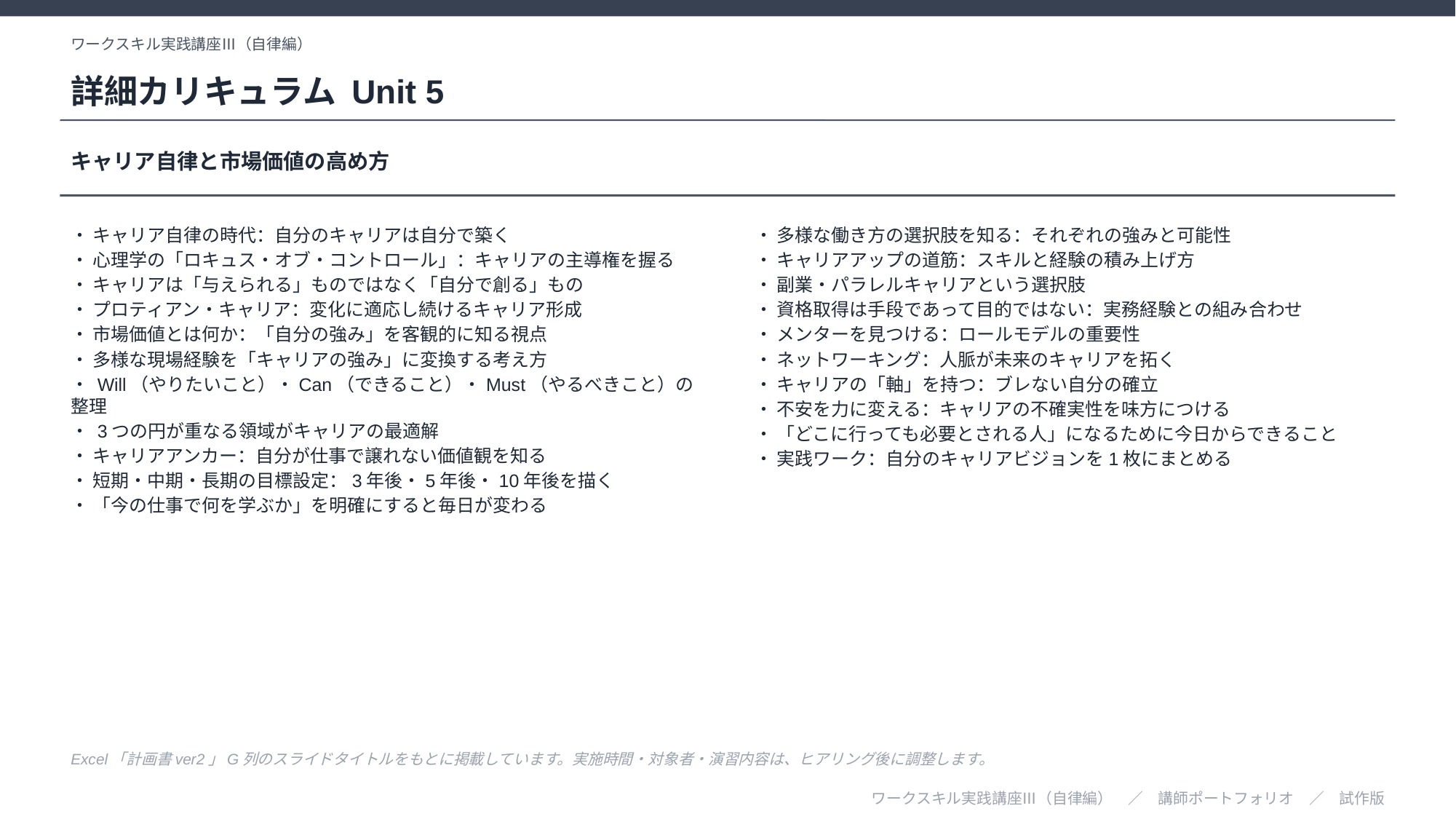

ワークスキル実践講座Ⅲ（自律編）
詳細カリキュラム Unit 5

キャリア自律と市場価値の高め方

・ キャリア自律の時代：自分のキャリアは自分で築く
・ 心理学の「ロキュス・オブ・コントロール」：キャリアの主導権を握る
・ キャリアは「与えられる」ものではなく「自分で創る」もの
・ プロティアン・キャリア：変化に適応し続けるキャリア形成
・ 市場価値とは何か：「自分の強み」を客観的に知る視点
・ 多様な現場経験を「キャリアの強み」に変換する考え方
・ Will（やりたいこと）・Can（できること）・Must（やるべきこと）の整理
・ 3つの円が重なる領域がキャリアの最適解
・ キャリアアンカー：自分が仕事で譲れない価値観を知る
・ 短期・中期・長期の目標設定：3年後・5年後・10年後を描く
・ 「今の仕事で何を学ぶか」を明確にすると毎日が変わる
・ 多様な働き方の選択肢を知る：それぞれの強みと可能性
・ キャリアアップの道筋：スキルと経験の積み上げ方
・ 副業・パラレルキャリアという選択肢
・ 資格取得は手段であって目的ではない：実務経験との組み合わせ
・ メンターを見つける：ロールモデルの重要性
・ ネットワーキング：人脈が未来のキャリアを拓く
・ キャリアの「軸」を持つ：ブレない自分の確立
・ 不安を力に変える：キャリアの不確実性を味方につける
・ 「どこに行っても必要とされる人」になるために今日からできること
・ 実践ワーク：自分のキャリアビジョンを1枚にまとめる
Excel「計画書ver2」G列のスライドタイトルをもとに掲載しています。実施時間・対象者・演習内容は、ヒアリング後に調整します。
ワークスキル実践講座Ⅲ（自律編）　／　講師ポートフォリオ　／　試作版